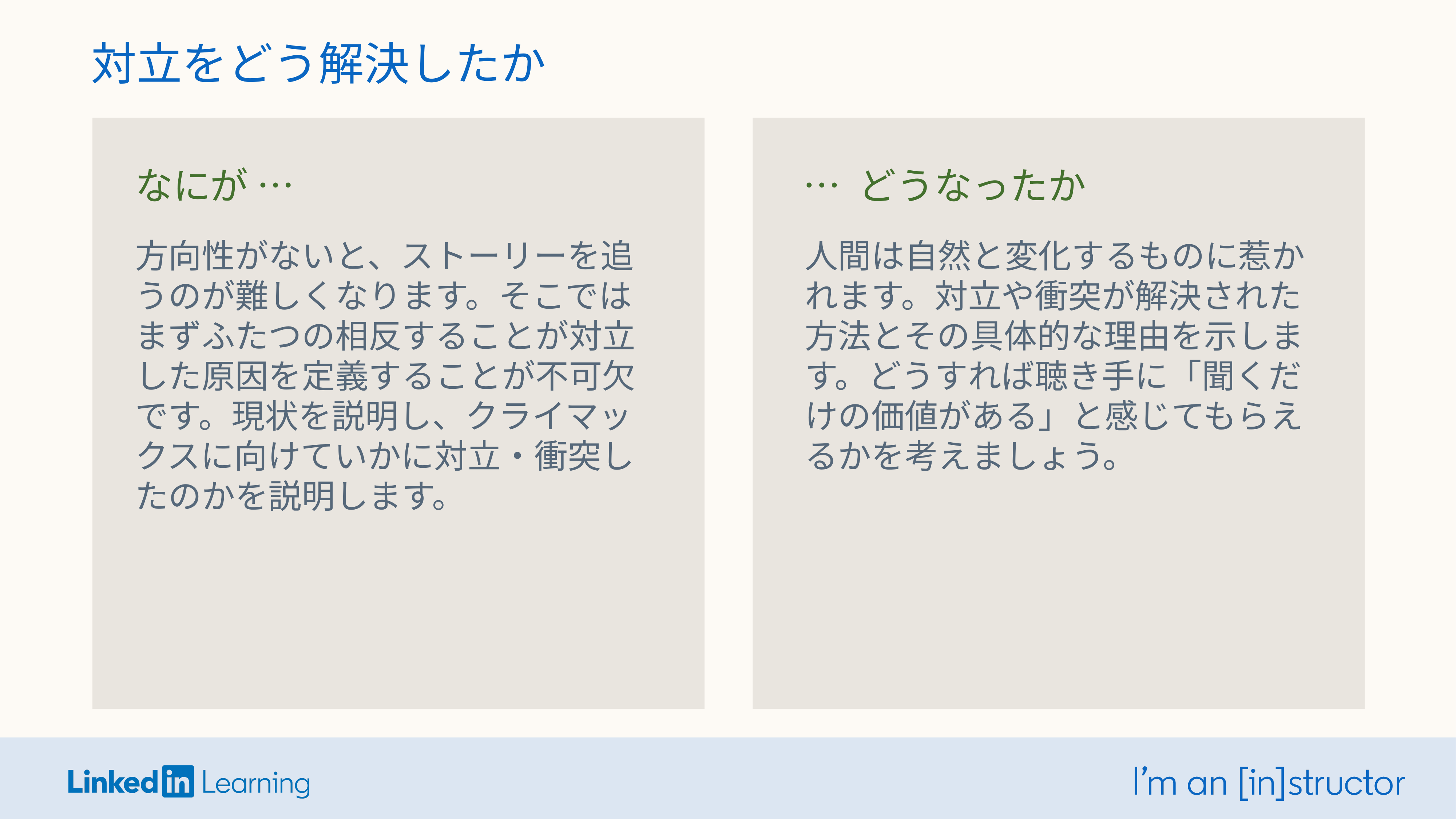

対立をどう解決したか
なにが …
… どうなったか

方向性がないと、ストーリーを追うのが難しくなります。そこではまずふたつの相反することが対立した原因を定義することが不可欠です。現状を説明し、クライマックスに向けていかに対立・衝突したのかを説明します。
人間は自然と変化するものに惹かれます。対立や衝突が解決された方法とその具体的な理由を示します。どうすれば聴き手に「聞くだけの価値がある」と感じてもらえるかを考えましょう。